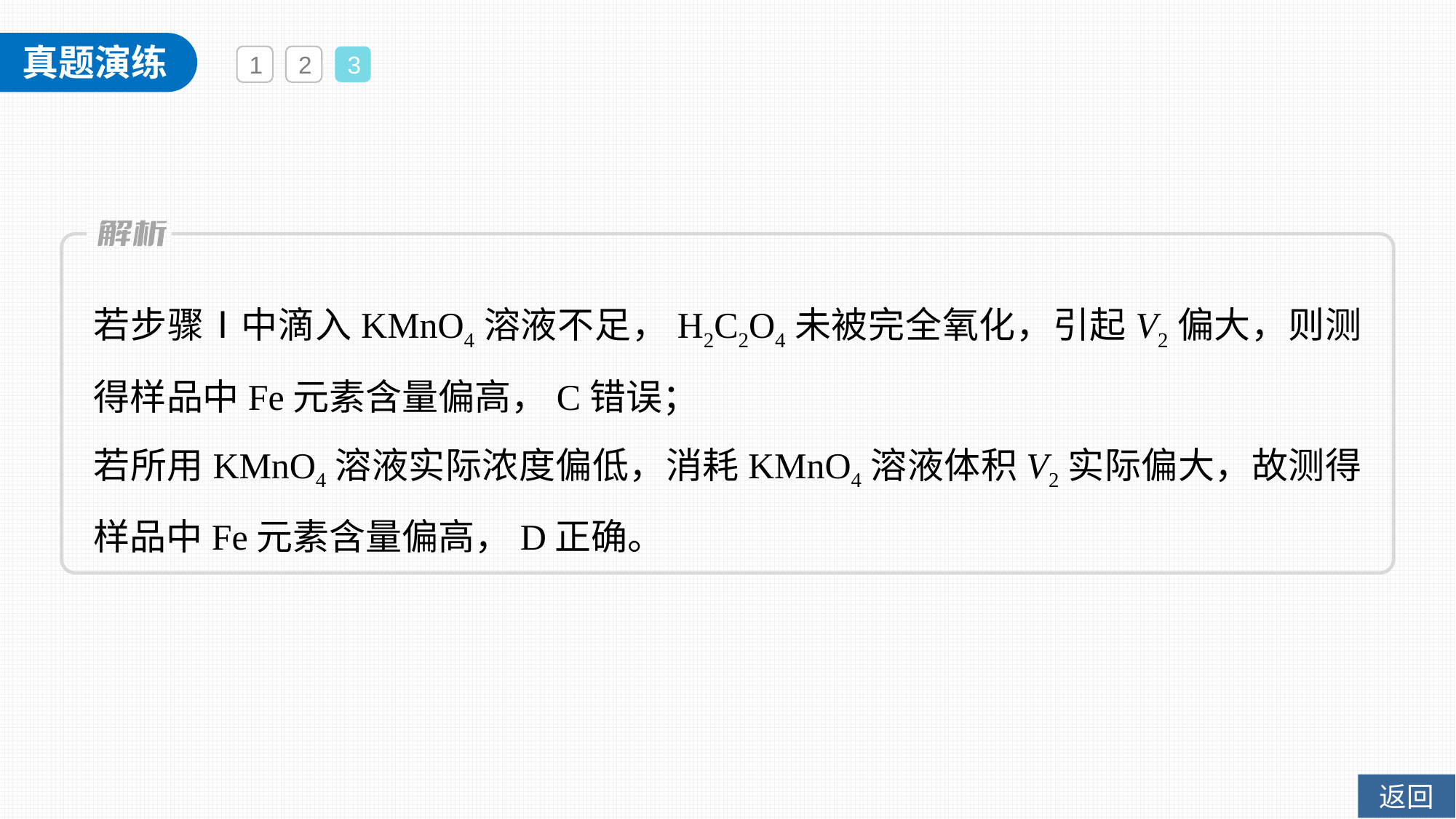

1
2
3

若步骤Ⅰ中滴入KMnO4溶液不足，H2C2O4未被完全氧化，引起V2偏大，则测得样品中Fe元素含量偏高，C错误；
若所用KMnO4溶液实际浓度偏低，消耗KMnO4溶液体积V2实际偏大，故测得样品中Fe元素含量偏高，D正确。
返回